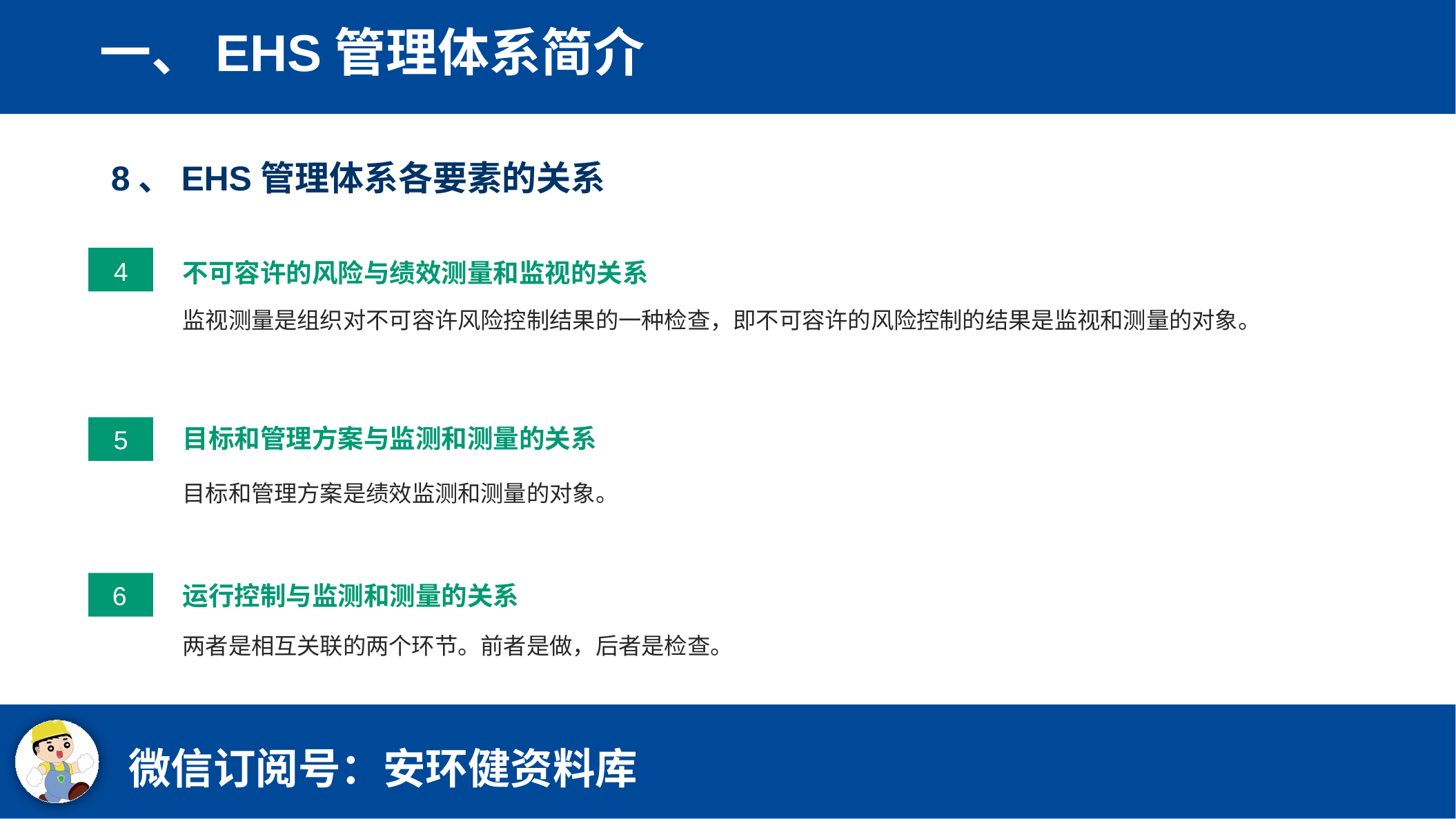

一、EHS管理体系简介
8、EHS管理体系各要素的关系

4
不可容许的风险与绩效测量和监视的关系
监视测量是组织对不可容许风险控制结果的一种检查，即不可容许的风险控制的结果是监视和测量的对象。

目标和管理方案与监测和测量的关系
5
目标和管理方案是绩效监测和测量的对象。

6
运行控制与监测和测量的关系
两者是相互关联的两个环节。前者是做，后者是检查。